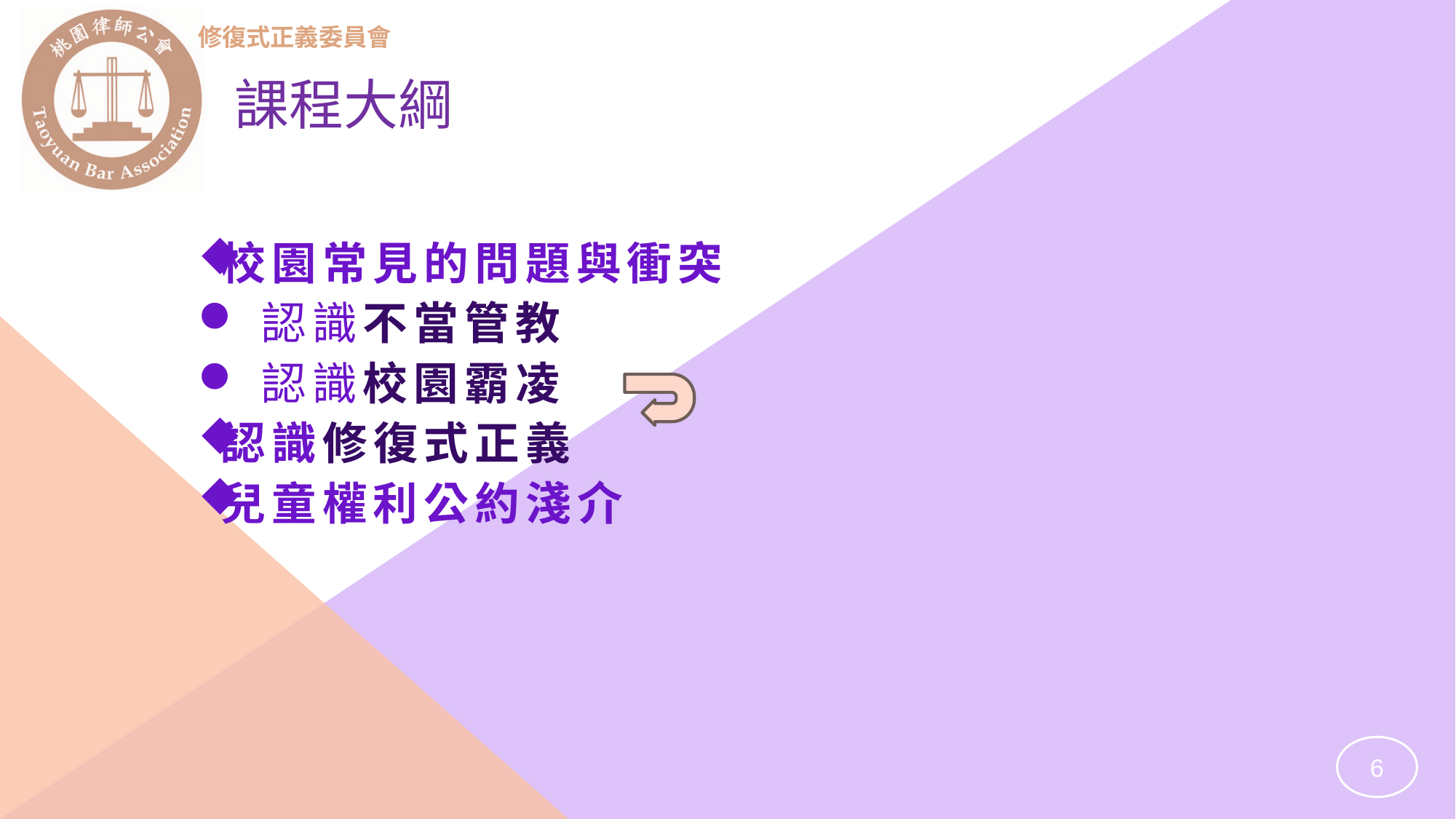

# 課程大綱
修復式正義委員會

校園常見的問題與衝突
認識不當管教
認識校園霸凌
認識修復式正義
兒童權利公約淺介

6